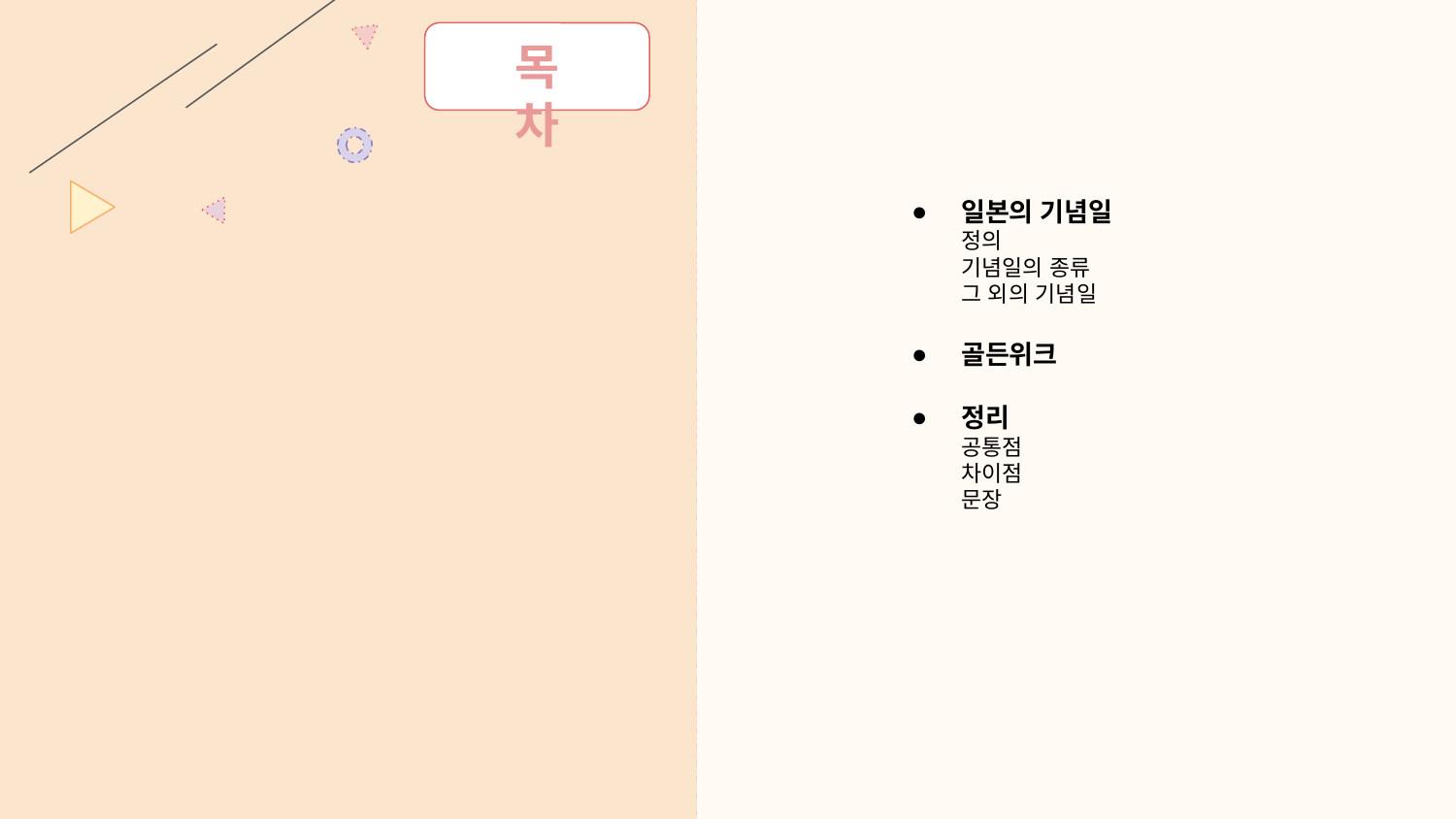

목차

일본의 기념일
정의
기념일의 종류
그 외의 기념일

골든위크

정리
공통점
차이점
문장